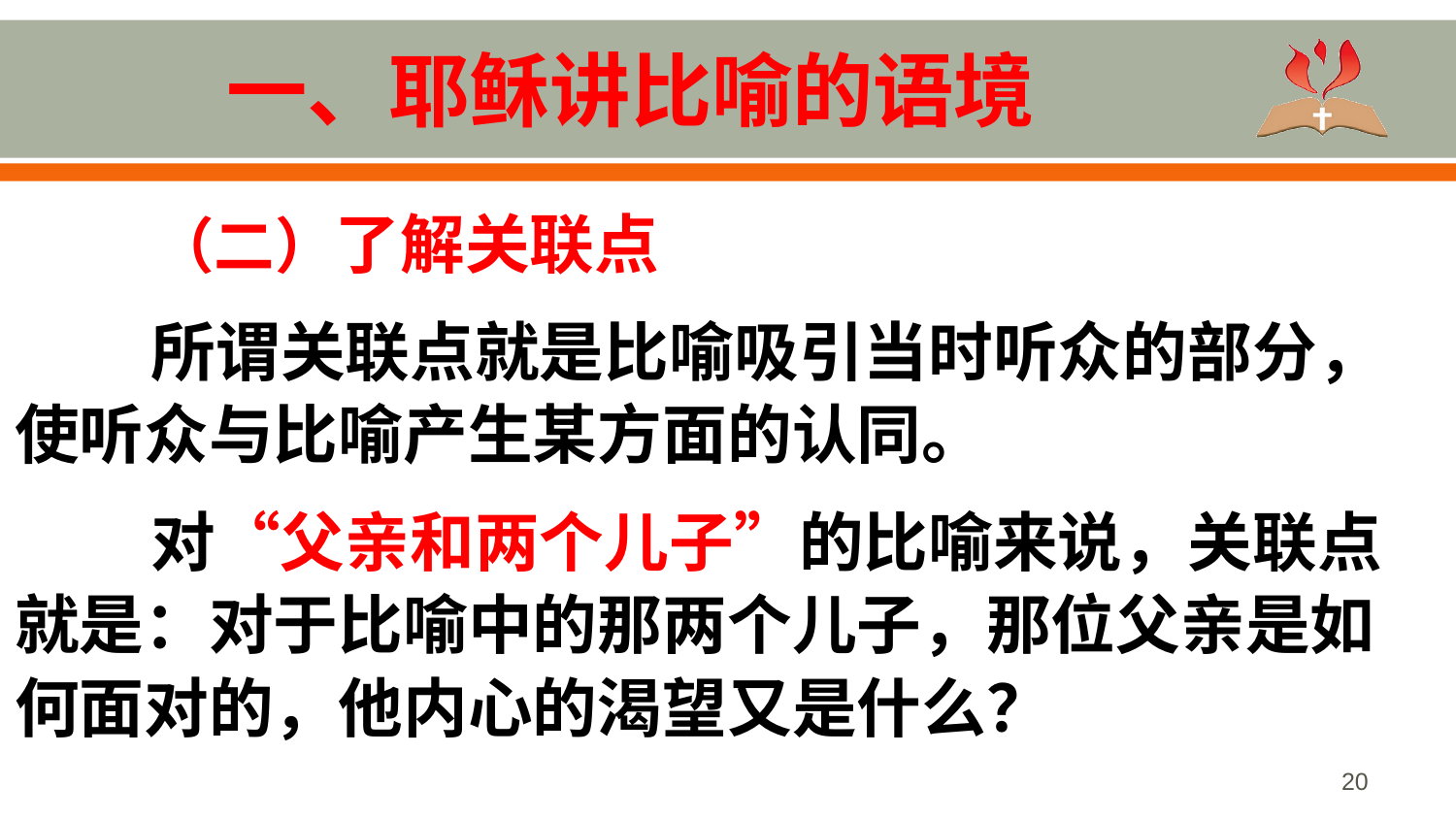

# 一、耶稣讲比喻的语境
         （二）了解关联点
所谓关联点就是比喻吸引当时听众的部分，使听众与比喻产生某方面的认同。
对“父亲和两个儿子”的比喻来说，关联点就是：对于比喻中的那两个儿子，那位父亲是如何面对的，他内心的渴望又是什么？

20